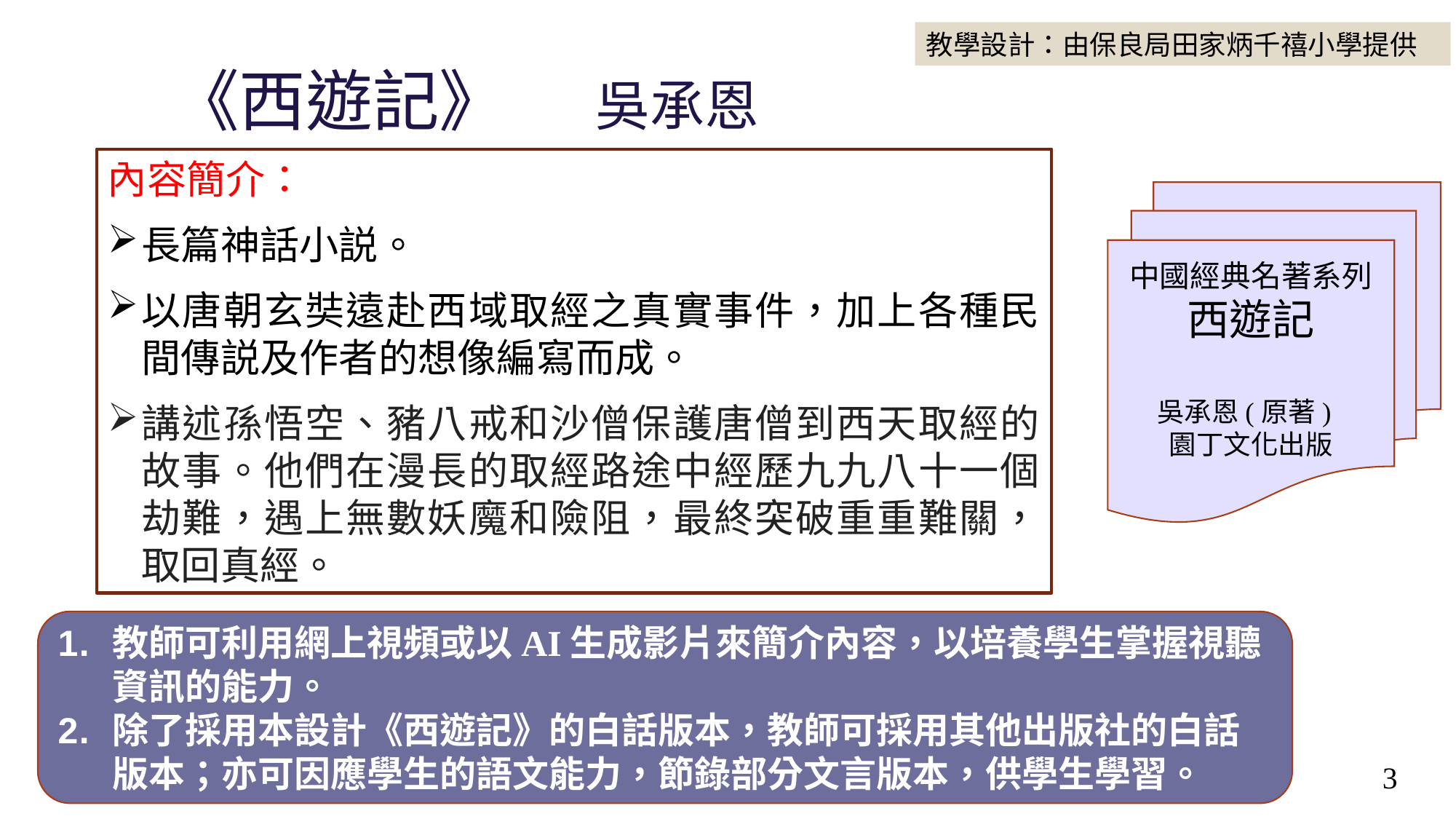

教學設計：由保良局田家炳千禧小學提供
# 《西遊記》      吳承恩
內容簡介：
長篇神話小説。
以唐朝玄奘遠赴西域取經之真實事件，加上各種民間傳説及作者的想像編寫而成。
講述孫悟空、豬八戒和沙僧保護唐僧到西天取經的故事。他們在漫長的取經路途中經歷九九八十一個劫難，遇上無數妖魔和險阻，最終突破重重難關，取回真經。
中國經典名著系列
西遊記

吳承恩(原著)
園丁文化出版

教師可利用網上視頻或以AI生成影片來簡介內容，以培養學生掌握視聽資訊的能力。
除了採用本設計《西遊記》的白話版本，教師可採用其他出版社的白話版本；亦可因應學生的語文能力，節錄部分文言版本，供學生學習。
3